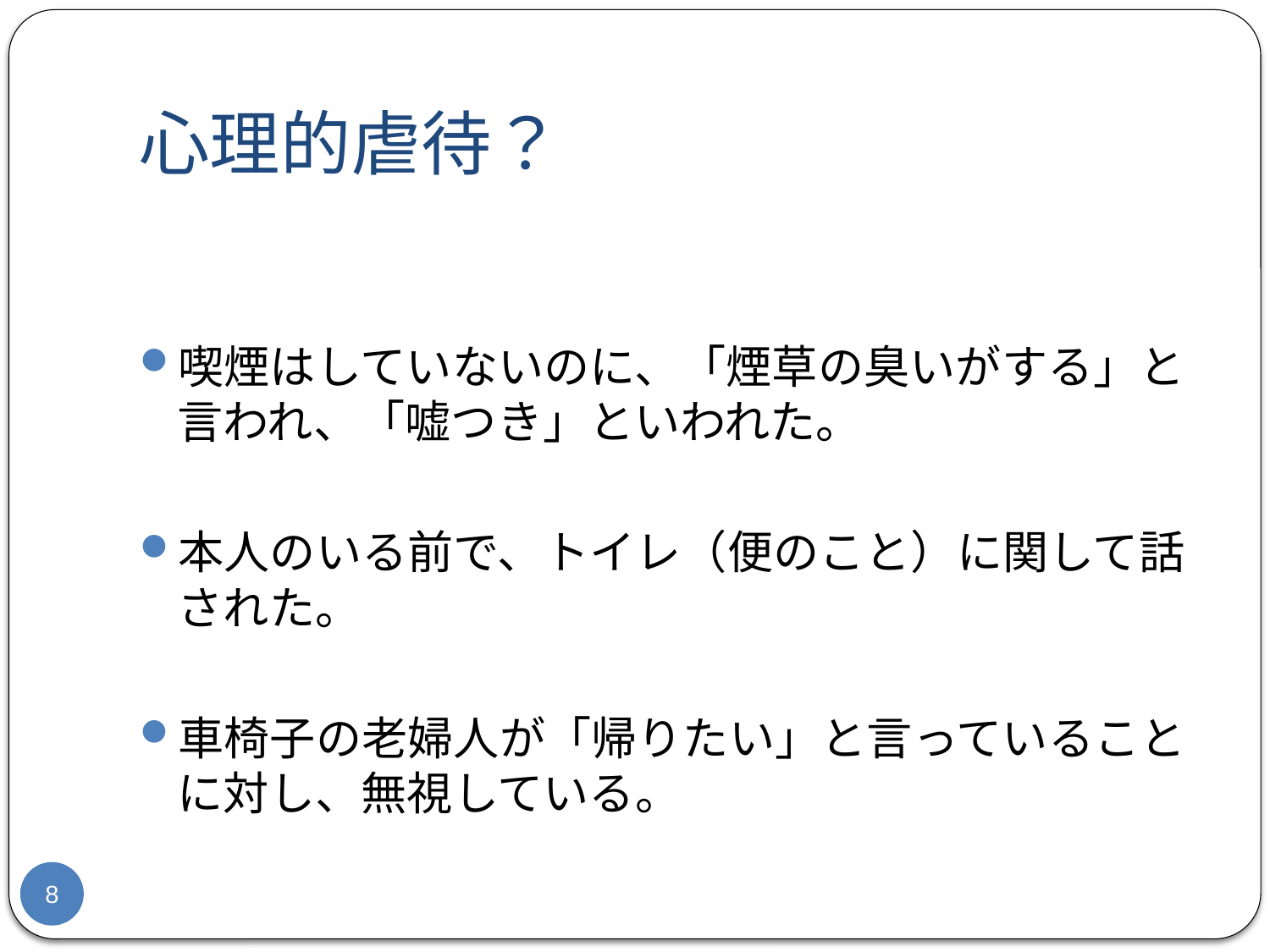

# 心理的虐待？

喫煙はしていないのに、「煙草の臭いがする」と言われ、「嘘つき」といわれた。

本人のいる前で、トイレ（便のこと）に関して話された。

車椅子の老婦人が「帰りたい」と言っていることに対し、無視している。

8